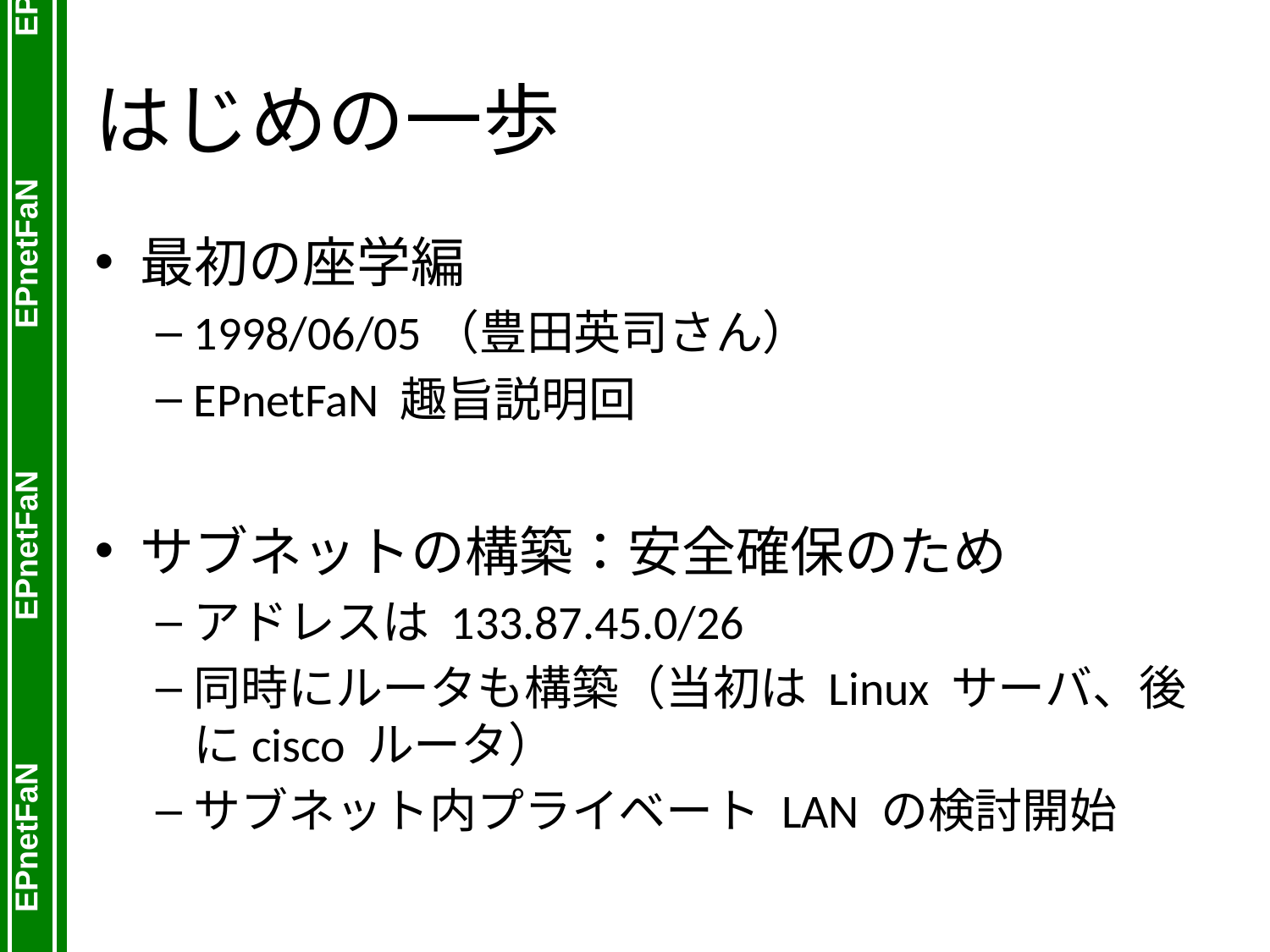

# はじめの一歩
最初の座学編
1998/06/05（豊田英司さん）
EPnetFaN 趣旨説明回

サブネットの構築：安全確保のため
アドレスは 133.87.45.0/26
同時にルータも構築（当初は Linux サーバ、後にcisco ルータ）
サブネット内プライベート LAN の検討開始